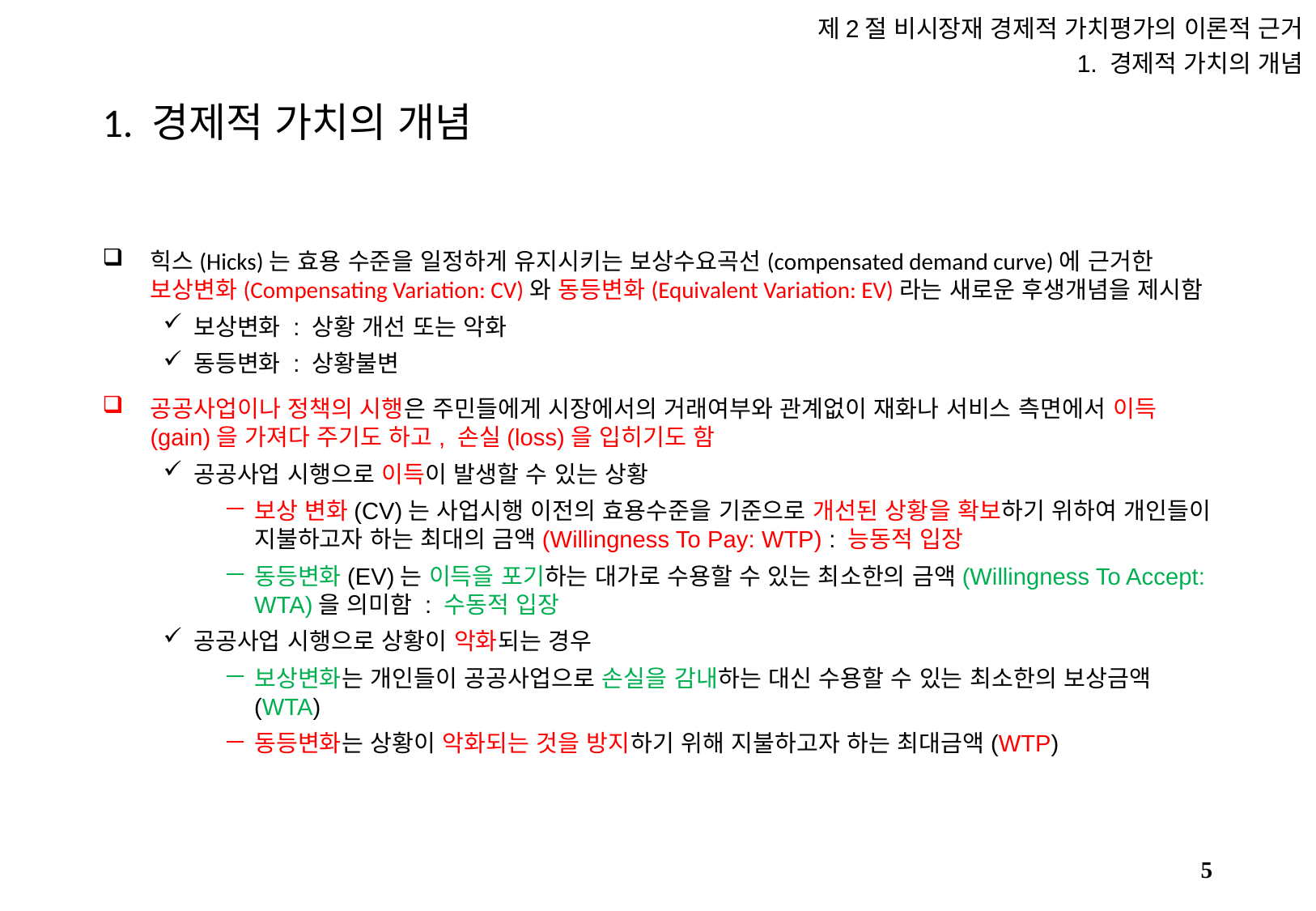

제2절 비시장재 경제적 가치평가의 이론적 근거
1. 경제적 가치의 개념
# 1. 경제적 가치의 개념
힉스(Hicks)는 효용 수준을 일정하게 유지시키는 보상수요곡선(compensated demand curve)에 근거한 보상변화(Compensating Variation: CV)와 동등변화(Equivalent Variation: EV)라는 새로운 후생개념을 제시함
보상변화 : 상황 개선 또는 악화
동등변화 : 상황불변
공공사업이나 정책의 시행은 주민들에게 시장에서의 거래여부와 관계없이 재화나 서비스 측면에서 이득(gain)을 가져다 주기도 하고, 손실(loss)을 입히기도 함
공공사업 시행으로 이득이 발생할 수 있는 상황
보상 변화(CV)는 사업시행 이전의 효용수준을 기준으로 개선된 상황을 확보하기 위하여 개인들이 지불하고자 하는 최대의 금액(Willingness To Pay: WTP) : 능동적 입장
동등변화(EV)는 이득을 포기하는 대가로 수용할 수 있는 최소한의 금액(Willingness To Accept: WTA)을 의미함 : 수동적 입장
공공사업 시행으로 상황이 악화되는 경우
보상변화는 개인들이 공공사업으로 손실을 감내하는 대신 수용할 수 있는 최소한의 보상금액(WTA)
동등변화는 상황이 악화되는 것을 방지하기 위해 지불하고자 하는 최대금액(WTP)
5